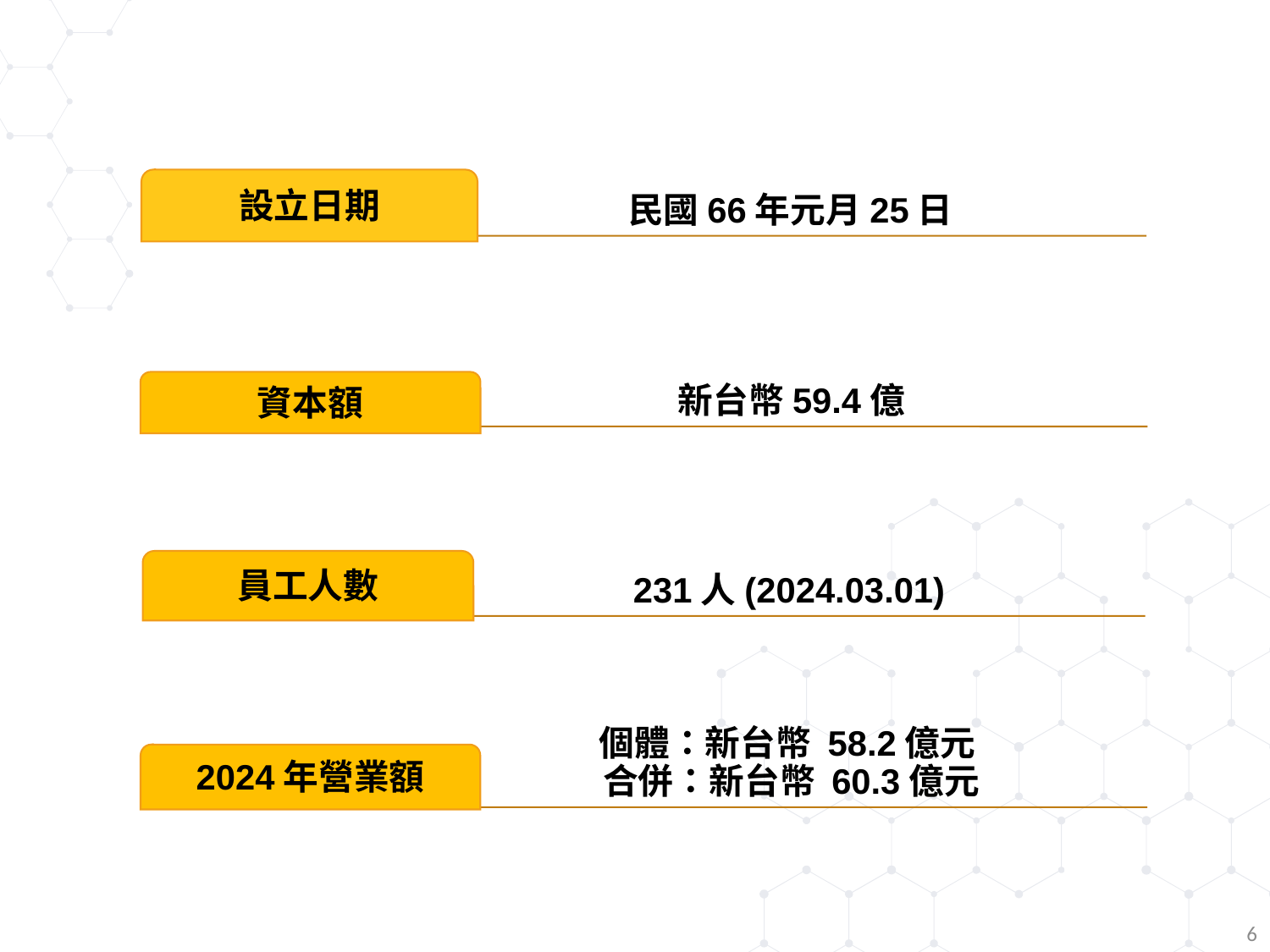

民國66年元月25日
設立日期

新台幣59.4億
資本額

231人(2024.03.01)
員工人數

個體：新台幣 58.2億元
合併：新台幣 60.3億元
2024年營業額
6